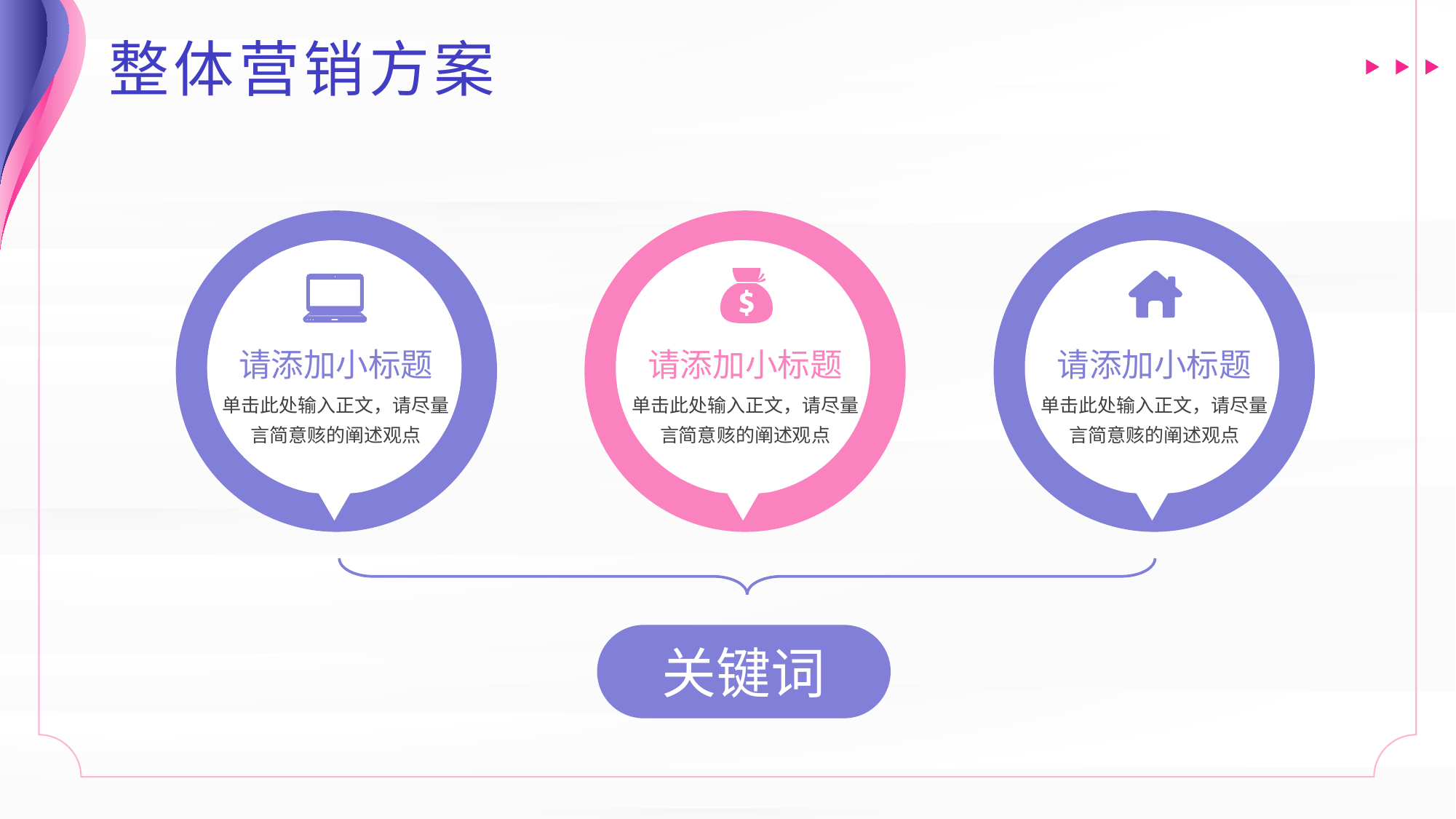

整体营销方案

请添加小标题
请添加小标题
请添加小标题
单击此处输入正文，请尽量言简意赅的阐述观点
单击此处输入正文，请尽量言简意赅的阐述观点
单击此处输入正文，请尽量言简意赅的阐述观点
关键词